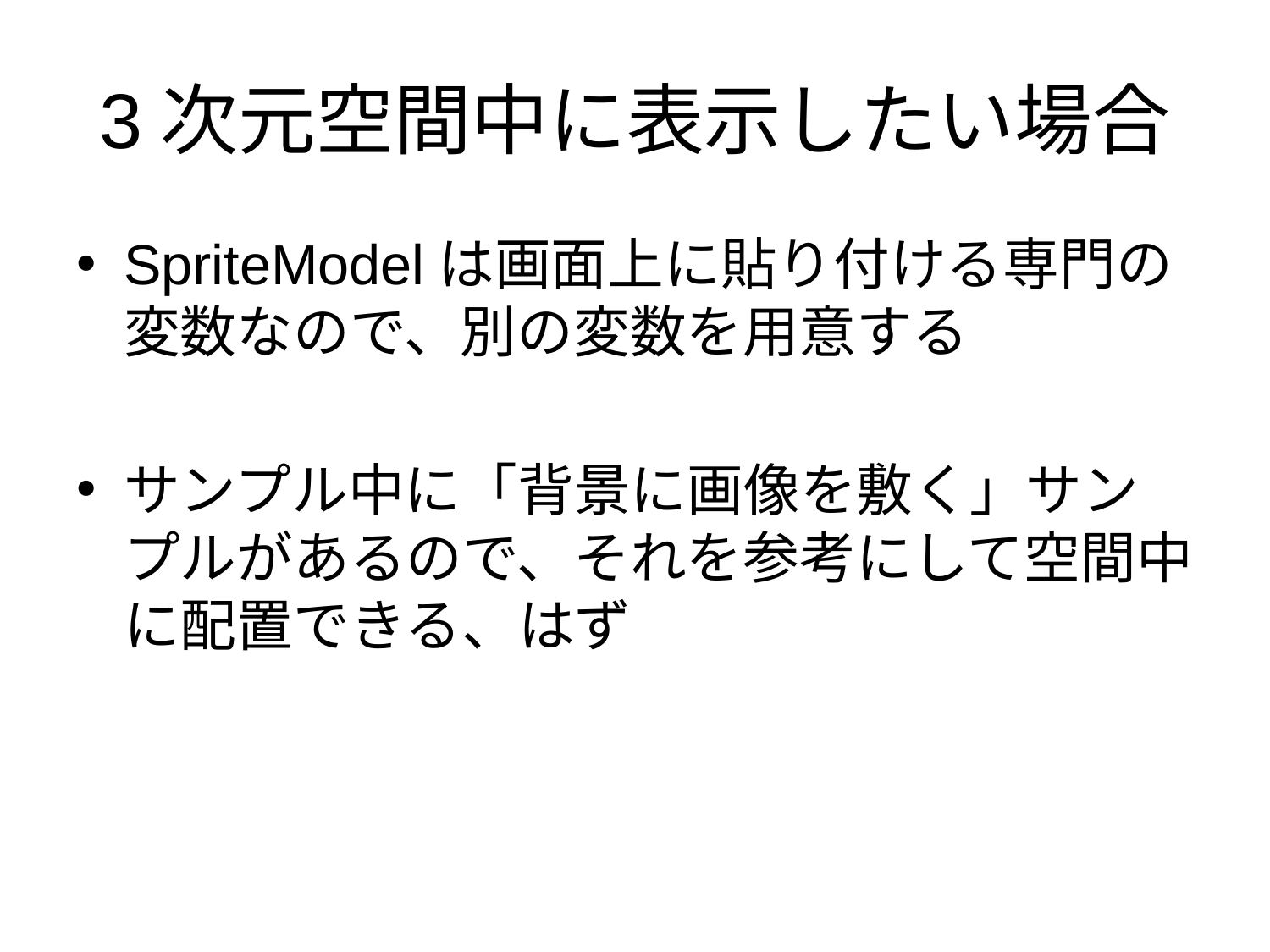

# 3次元空間中に表示したい場合
SpriteModelは画面上に貼り付ける専門の変数なので、別の変数を用意する

サンプル中に「背景に画像を敷く」サンプルがあるので、それを参考にして空間中に配置できる、はず